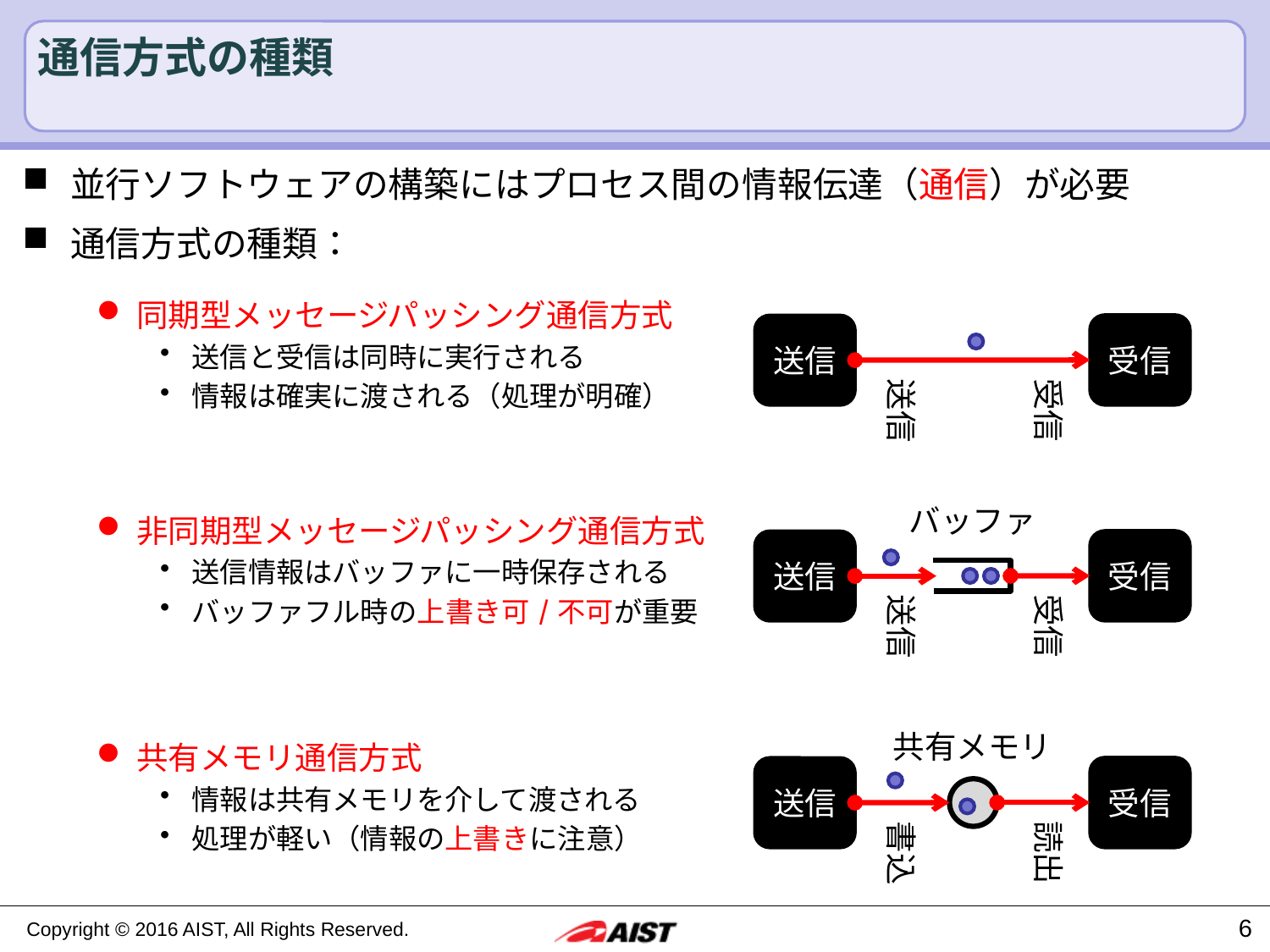

# 通信方式の種類

並行ソフトウェアの構築にはプロセス間の情報伝達（通信）が必要

通信方式の種類：
同期型メッセージパッシング通信方式
送信と受信は同時に実行される
情報は確実に渡される（処理が明確）
受信
送信

受信
送信
バッファ
非同期型メッセージパッシング通信方式
送信情報はバッファに一時保存される
バッファフル時の上書き可/不可が重要
受信
送信

受信
送信
共有メモリ
共有メモリ通信方式
情報は共有メモリを介して渡される
処理が軽い（情報の上書きに注意）
受信
送信

読出
書込
6